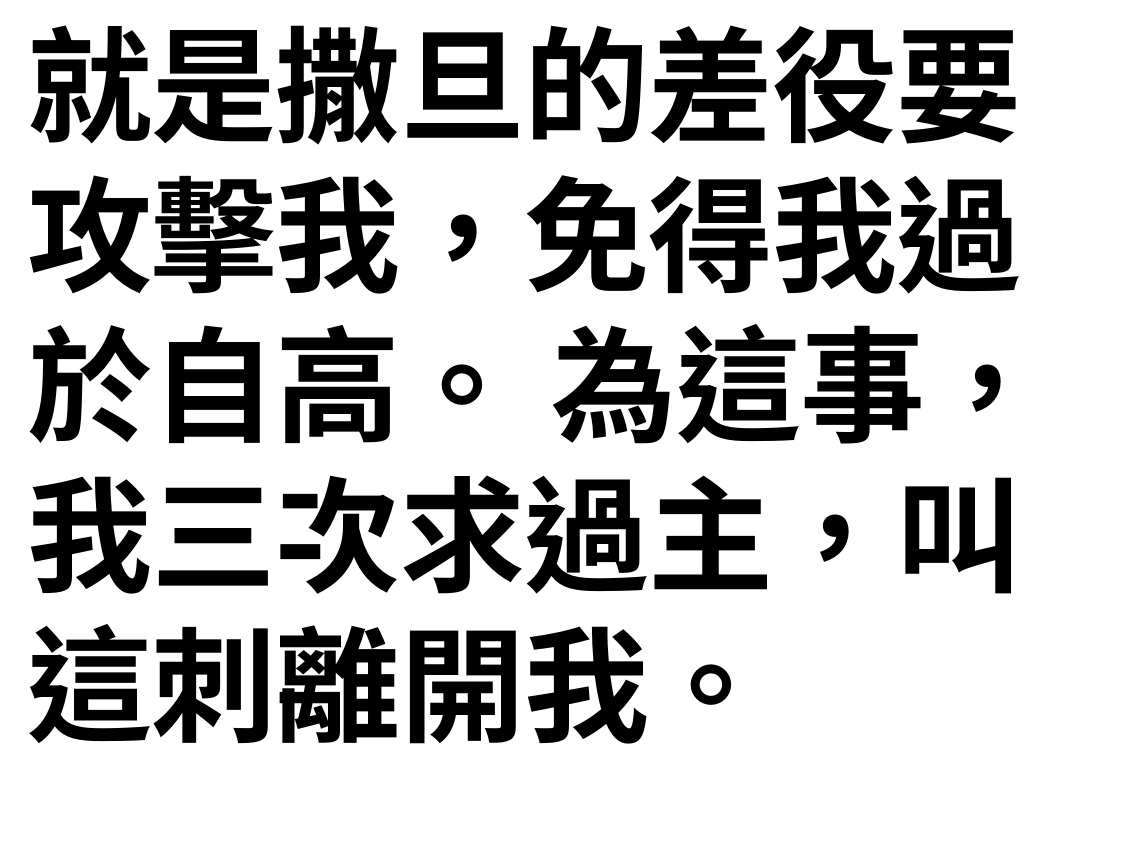

就是撒旦的差役要攻擊我，免得我過於自高。 為這事，我三次求過主，叫這刺離開我。